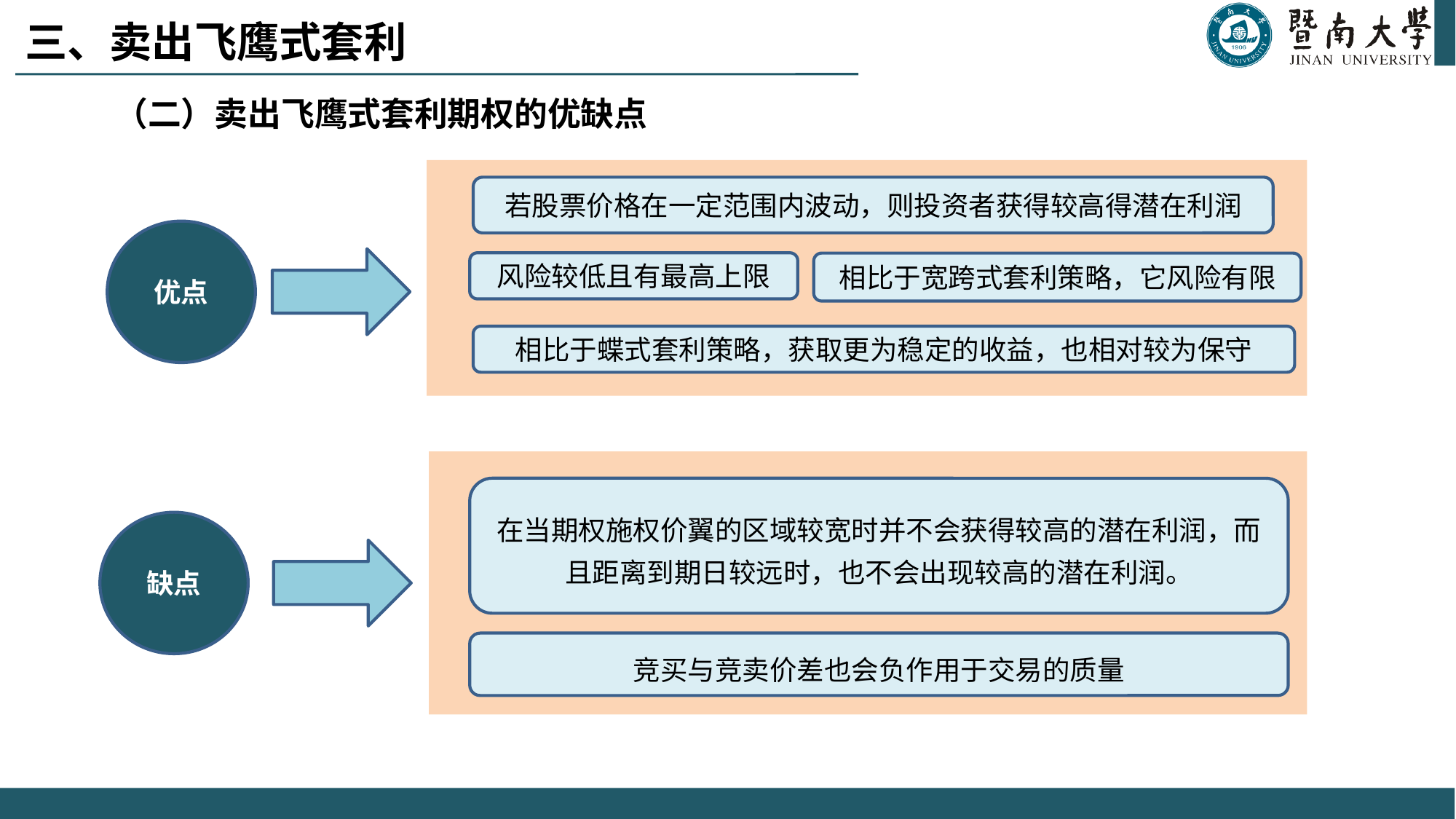

三、卖出飞鹰式套利

（二）卖出飞鹰式套利期权的优缺点

若股票价格在一定范围内波动，则投资者获得较高得潜在利润
优点
风险较低且有最高上限

在当期权施权价翼的区域较宽时并不会获得较高的潜在利润，而且距离到期日较远时，也不会出现较高的潜在利润。
缺点
竞买与竞卖价差也会负作用于交易的质量

相比于宽跨式套利策略，它风险有限
相比于蝶式套利策略，获取更为稳定的收益，也相对较为保守